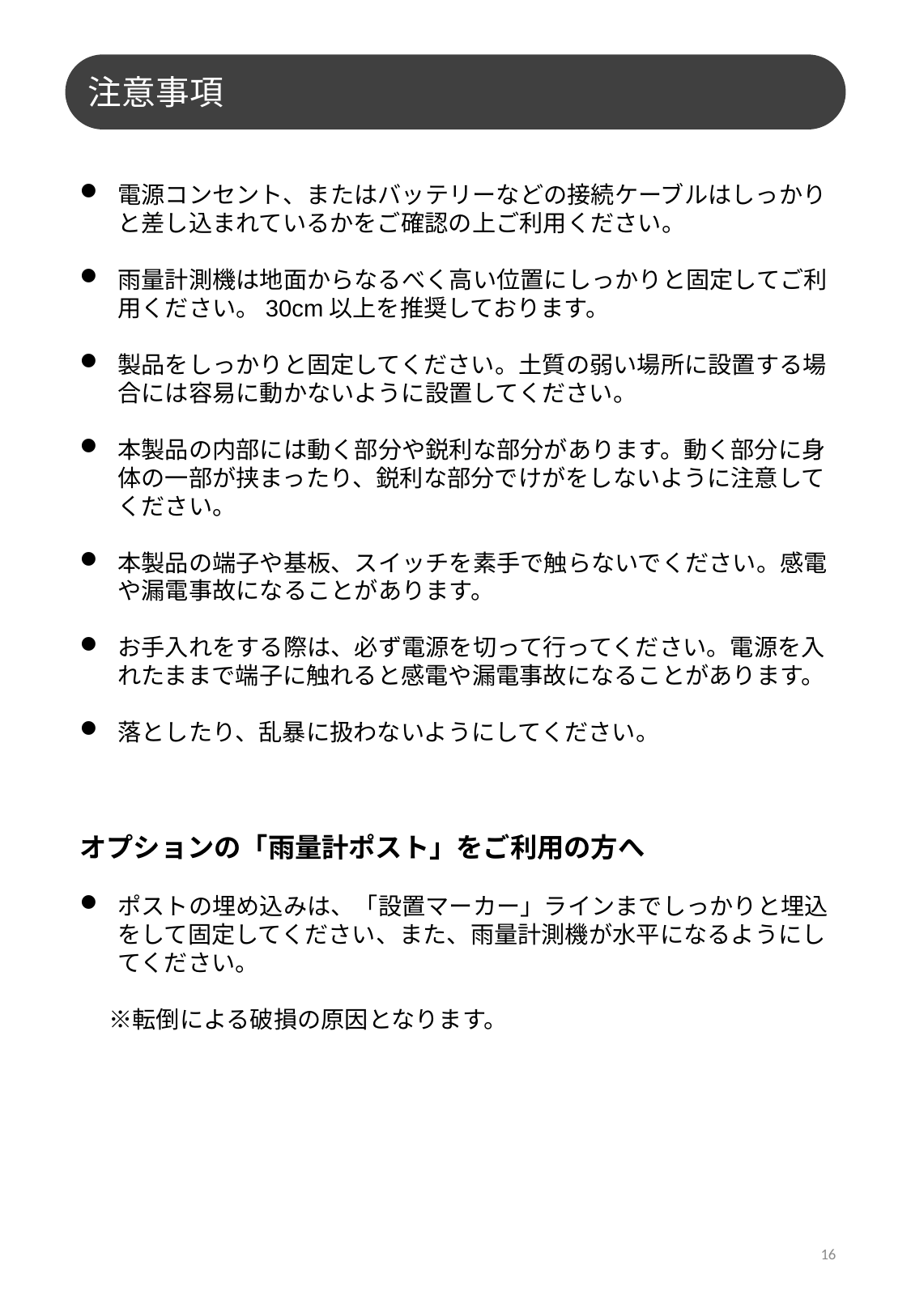

注意事項
電源コンセント、またはバッテリーなどの接続ケーブルはしっかりと差し込まれているかをご確認の上ご利用ください。

雨量計測機は地面からなるべく高い位置にしっかりと固定してご利用ください。30cm以上を推奨しております。

製品をしっかりと固定してください。土質の弱い場所に設置する場合には容易に動かないように設置してください。

本製品の内部には動く部分や鋭利な部分があります。動く部分に身体の一部が挟まったり、鋭利な部分でけがをしないように注意してください。

本製品の端子や基板、スイッチを素手で触らないでください。感電や漏電事故になることがあります。

お手入れをする際は、必ず電源を切って行ってください。電源を入れたままで端子に触れると感電や漏電事故になることがあります。

落としたり、乱暴に扱わないようにしてください。

オプションの「雨量計ポスト」をご利用の方へ

ポストの埋め込みは、「設置マーカー」ラインまでしっかりと埋込をして固定してください、また、雨量計測機が水平になるようにしてください。
　 ※転倒による破損の原因となります。

16